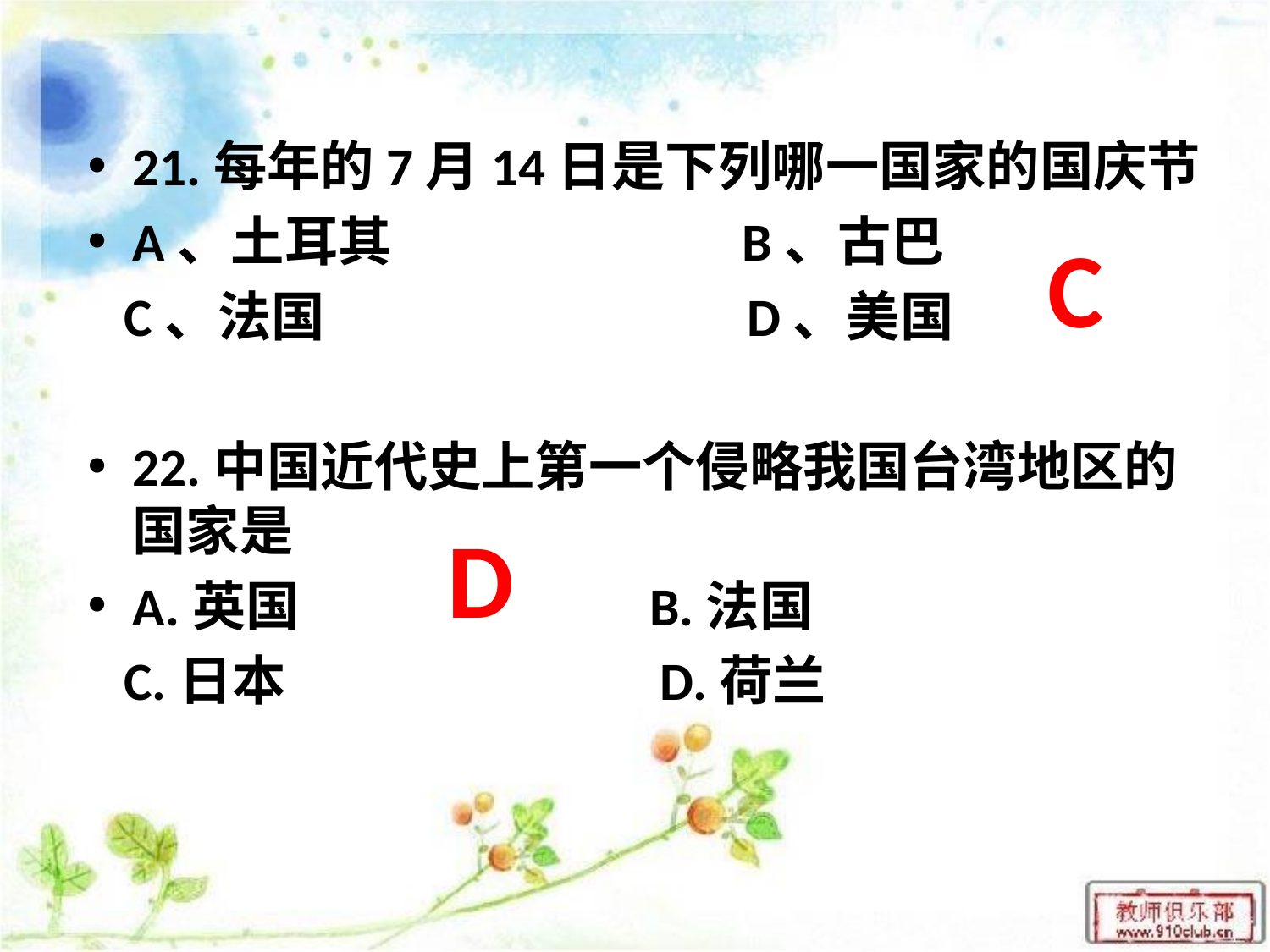

21.每年的7月14日是下列哪一国家的国庆节
A、土耳其                            B、古巴
   C、法国                                  D、美国

22.中国近代史上第一个侵略我国台湾地区的国家是
A.英国                            B.法国
   C.日本                              D.荷兰

C
D